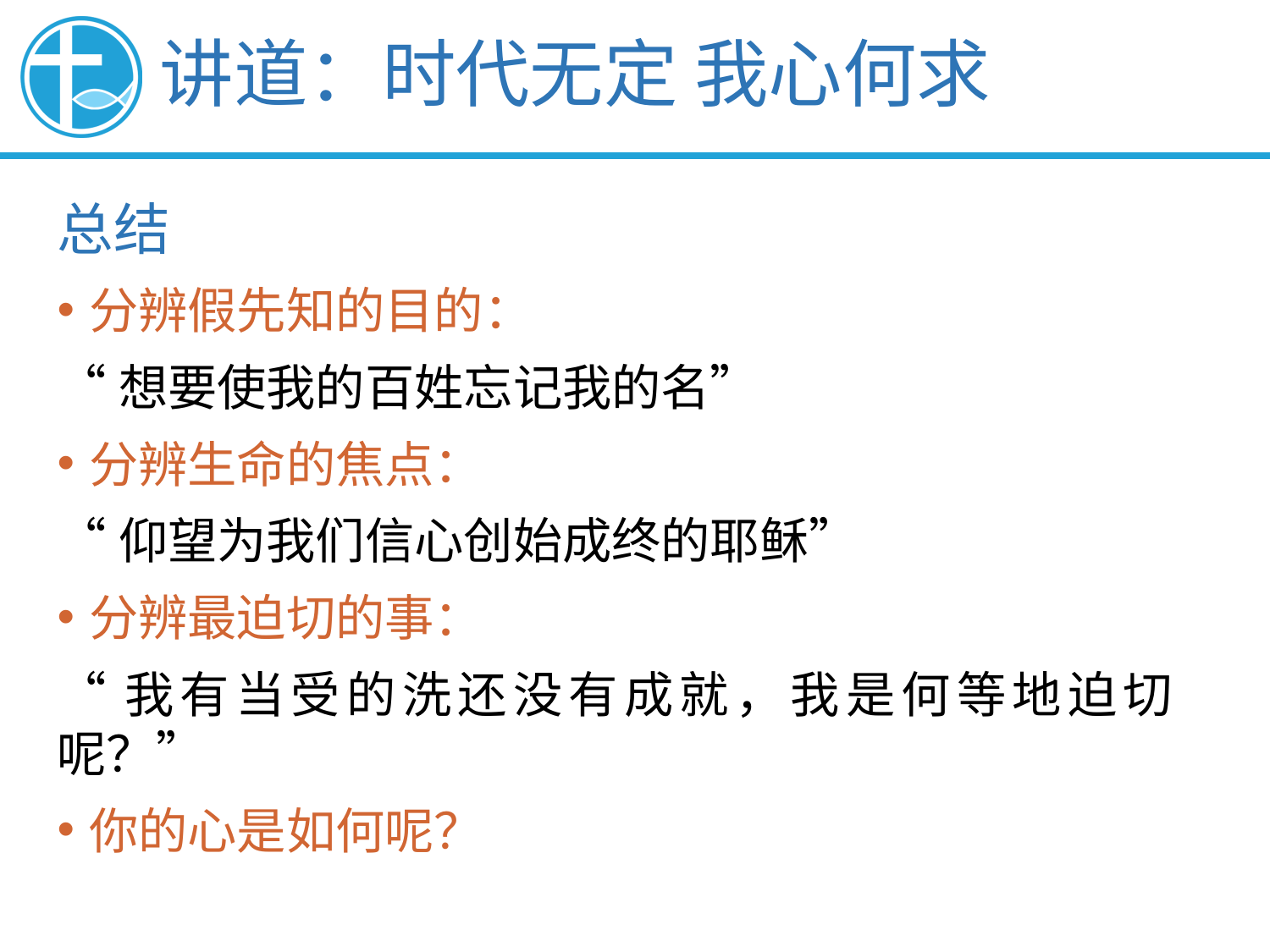

讲道：时代无定 我心何求
总结
分辨假先知的目的：
“想要使我的百姓忘记我的名”
分辨生命的焦点：
“仰望为我们信心创始成终的耶稣”
分辨最迫切的事：
“我有当受的洗还没有成就，我是何等地迫切呢？”
你的心是如何呢？